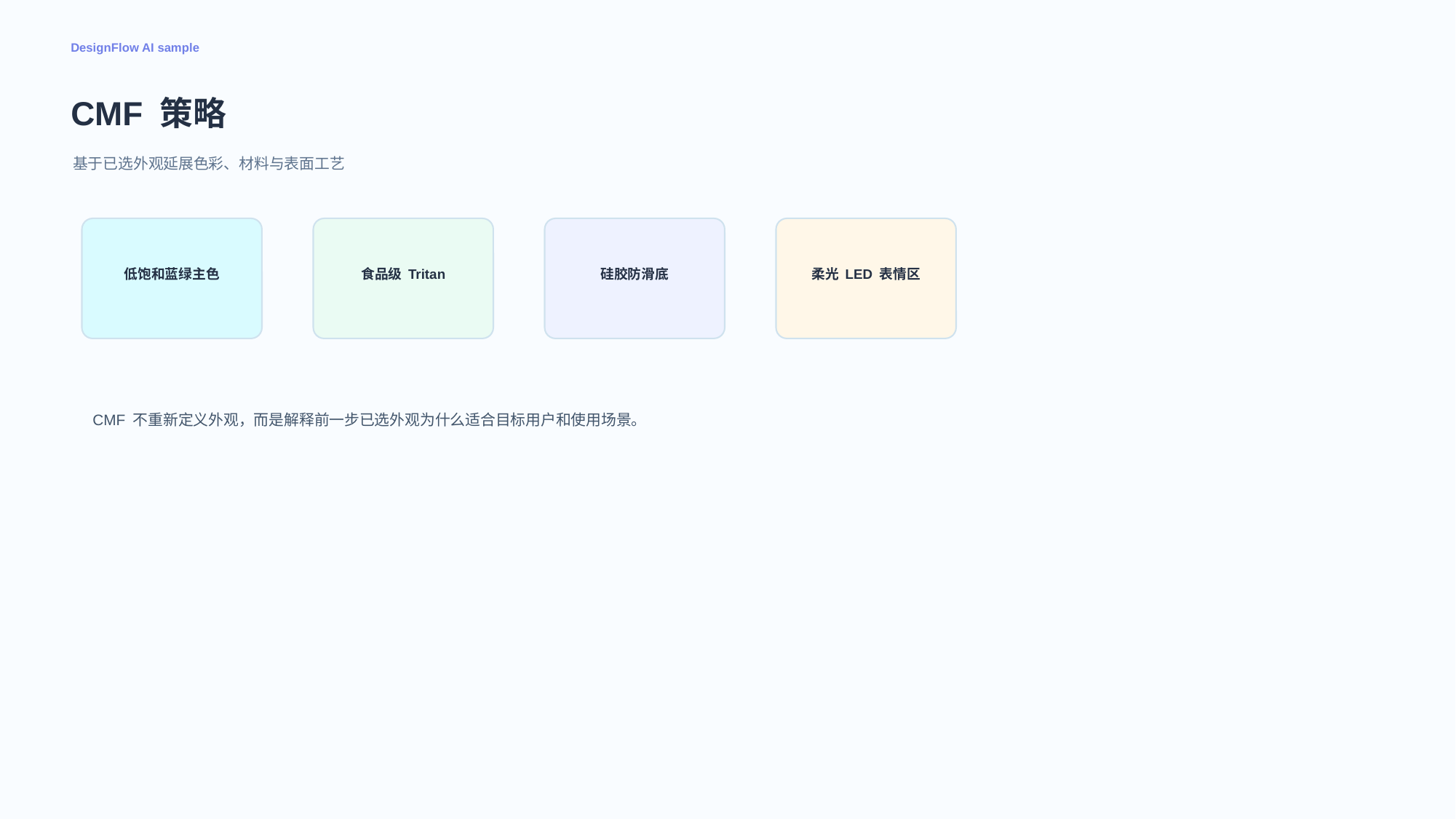

DesignFlow AI sample
CMF 策略
基于已选外观延展色彩、材料与表面工艺

低饱和蓝绿主色
食品级 Tritan
硅胶防滑底
柔光 LED 表情区
CMF 不重新定义外观，而是解释前一步已选外观为什么适合目标用户和使用场景。